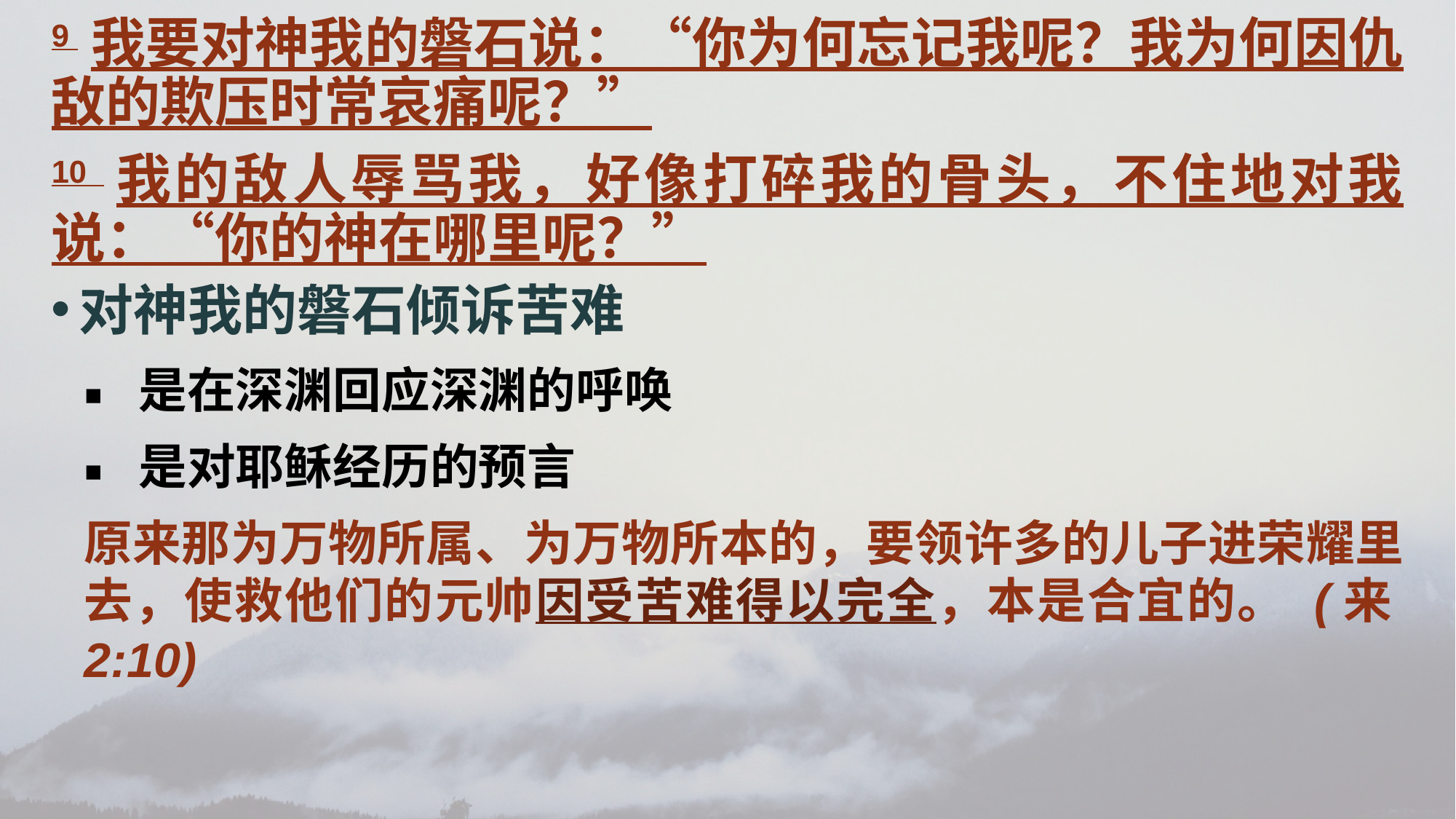

9 我要对神我的磐石说：“你为何忘记我呢？我为何因仇敌的欺压时常哀痛呢？”
10 我的敌人辱骂我，好像打碎我的骨头，不住地对我说：“你的神在哪里呢？”
对神我的磐石倾诉苦难
是在深渊回应深渊的呼唤
是对耶稣经历的预言
原来那为万物所属、为万物所本的，要领许多的儿子进荣耀里去，使救他们的元帅因受苦难得以完全，本是合宜的。 (来2:10)